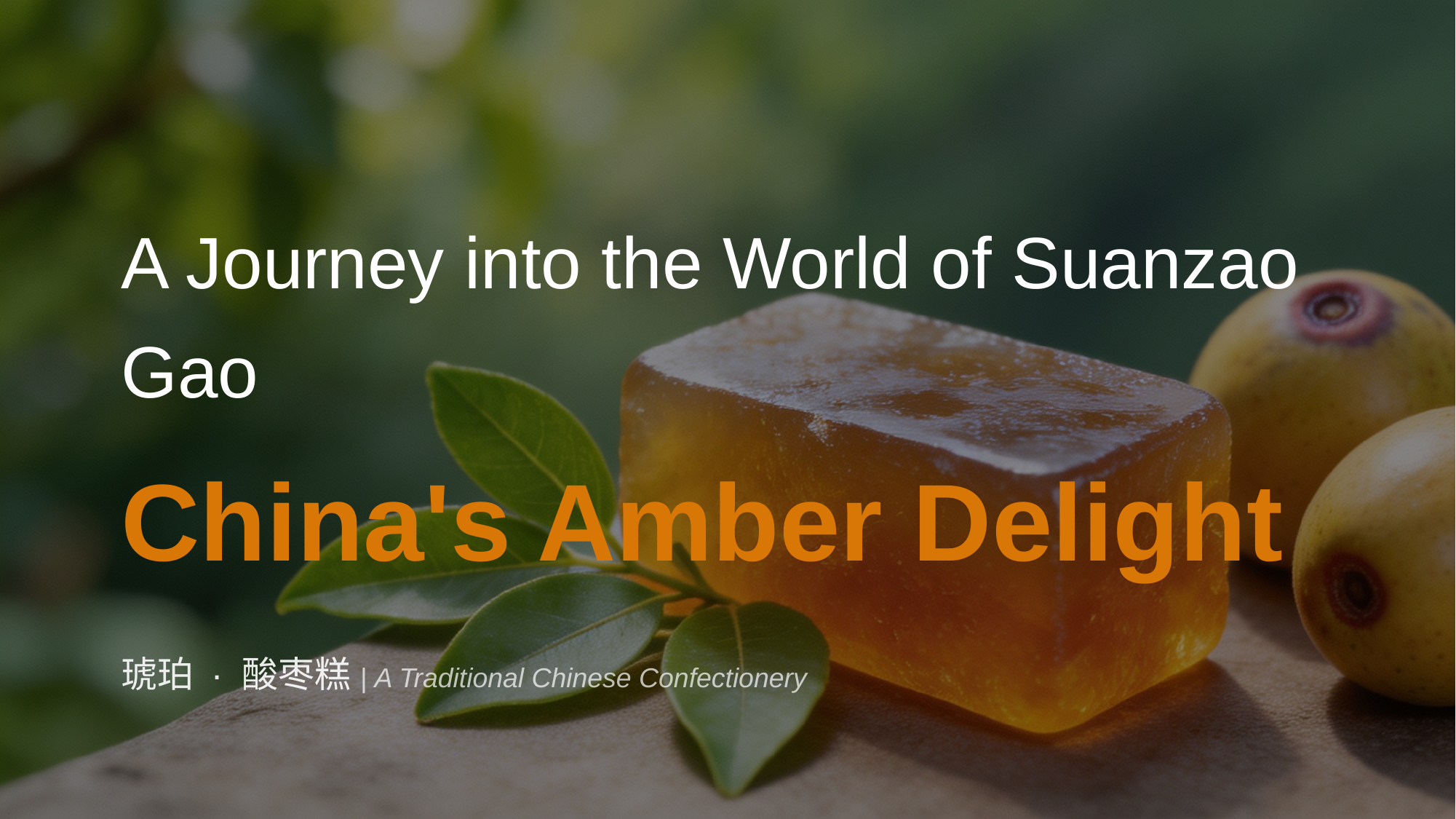

A Journey into the World of Suanzao Gao
China's Amber Delight
琥珀 · 酸枣糕| A Traditional Chinese Confectionery